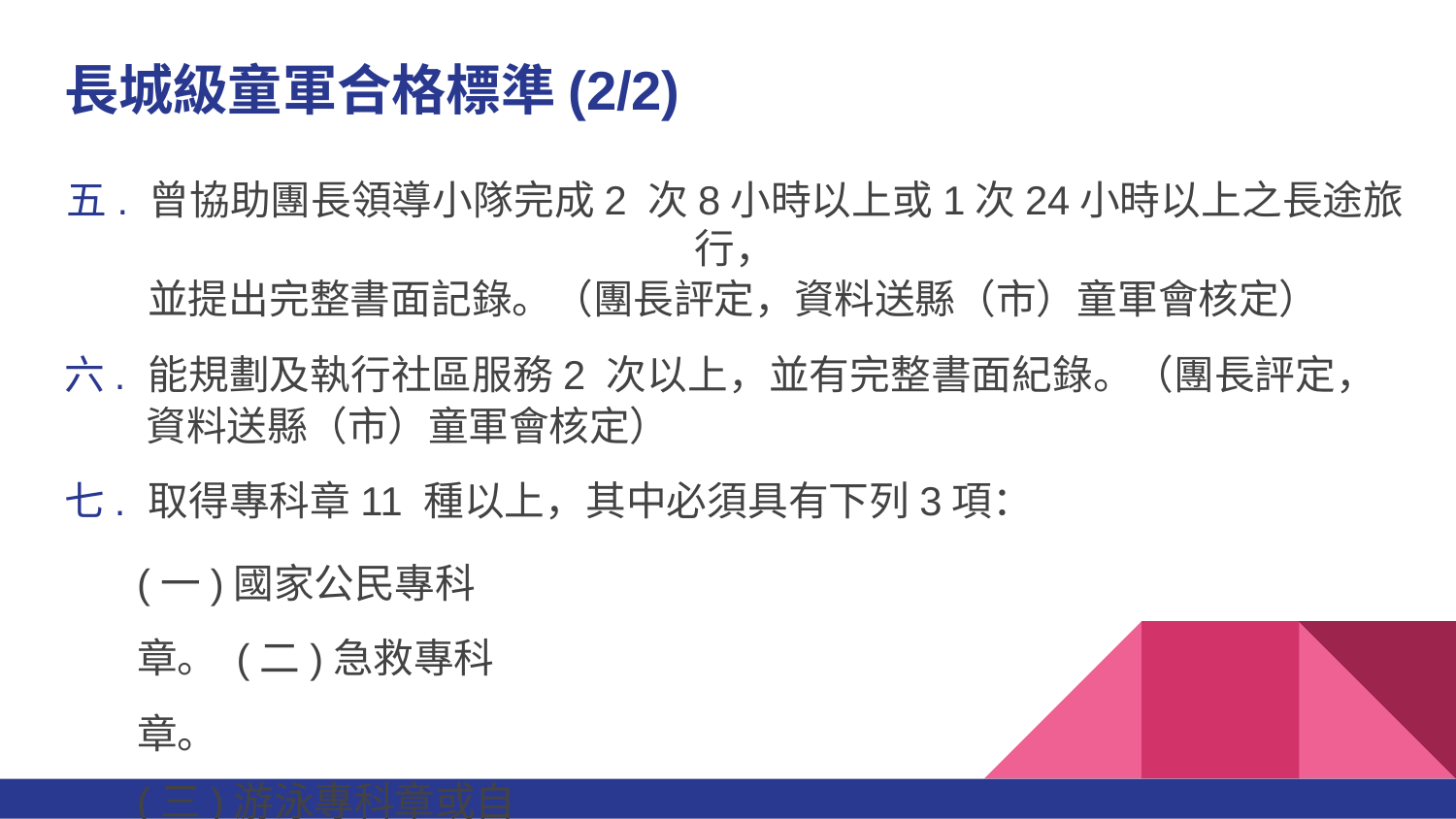

# 長城級童軍合格標準(2/2)
五.	曾協助團長領導小隊完成2 次8小時以上或1次24小時以上之長途旅行，
並提出完整書面記錄。（團長評定，資料送縣（市）童軍會核定）
六.	能規劃及執行社區服務2 次以上，並有完整書面紀錄。（團長評定，
資料送縣（市）童軍會核定）
七.	取得專科章11 種以上，其中必須具有下列3項：
(一)國家公民專科章。 (二)急救專科章。
(三)游泳專科章或自行車專科章或越野專科章3項擇1項。